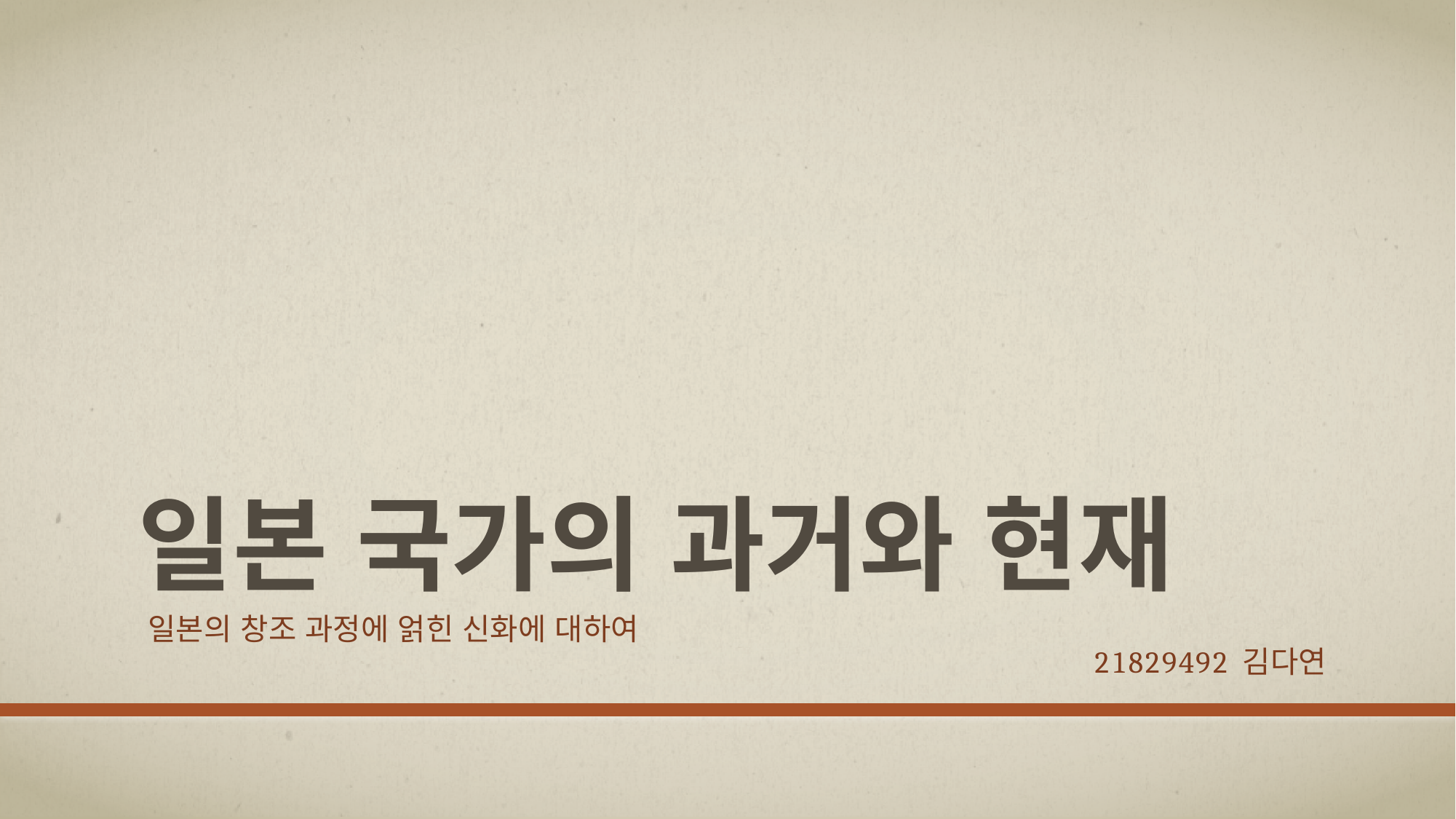

# 일본 국가의 과거와 현재
일본의 창조 과정에 얽힌 신화에 대하여
21829492 김다연